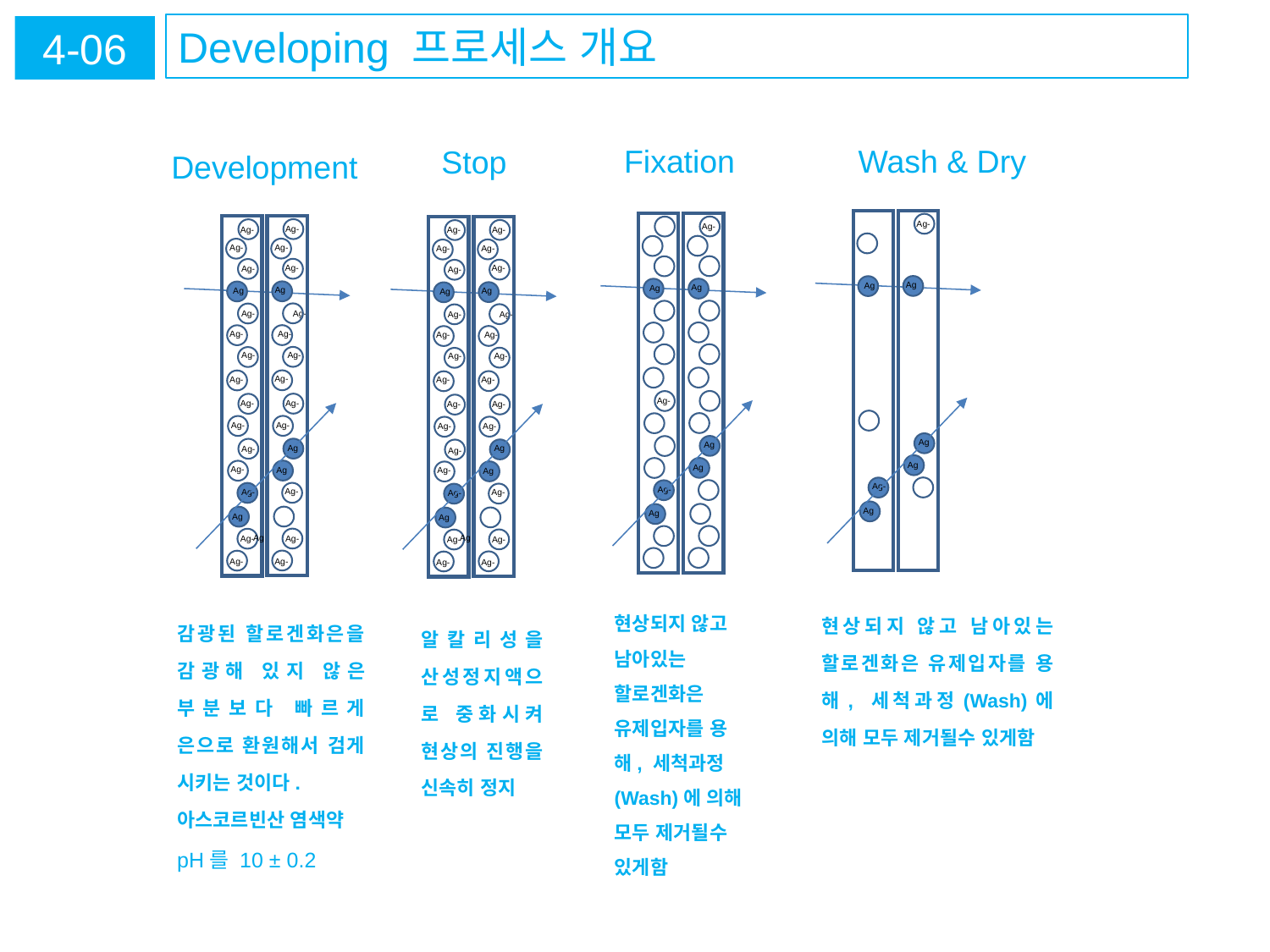

Developing 프로세스 개요
4-06
Fixation
Wash & Dry
Stop
Development

Ag-

Ag-

Ag
Ag

Ag-

Ag

Ag

Ag-

Ag
Ag

Ag-
Ag-

Ag-
Ag-

Ag-
Ag-

Ag
Ag

Ag-
Ag-

Ag-
Ag-

Ag-
Ag-

Ag-
Ag-

Ag-
Ag-

Ag-
Ag-

Ag
Ag-

Ag-
Ag

Ag-
Ag-

Ag
Ag

Ag
Ag-
Ag-

Ag-
Ag-

Ag-
Ag-

Ag-
Ag-

Ag-
Ag-

Ag
Ag

Ag-
Ag-

Ag-
Ag-

Ag-
Ag-

Ag-
Ag-

Ag-
Ag-

Ag-
Ag-

Ag
Ag-

Ag-
Ag

Ag-
Ag-

Ag
Ag

Ag
Ag-
Ag-

Ag-
Ag-

Ag
Ag

Ag

Ag

Ag-

Ag
Ag

현상되지 않고 남아있는 할로겐화은 유제입자를 용해, 세척과정(Wash)에 의해 모두 제거될수 있게함
현상되지 않고 남아있는 할로겐화은 유제입자를 용해, 세척과정(Wash)에 의해 모두 제거될수 있게함
감광된 할로겐화은을 감광해 있지 않은 부분보다 빠르게 은으로 환원해서 검게 시키는 것이다.
아스코르빈산 염색약
pH를 10 ± 0.2

알칼리성을 산성정지액으로 중화시켜 현상의 진행을 신속히 정지